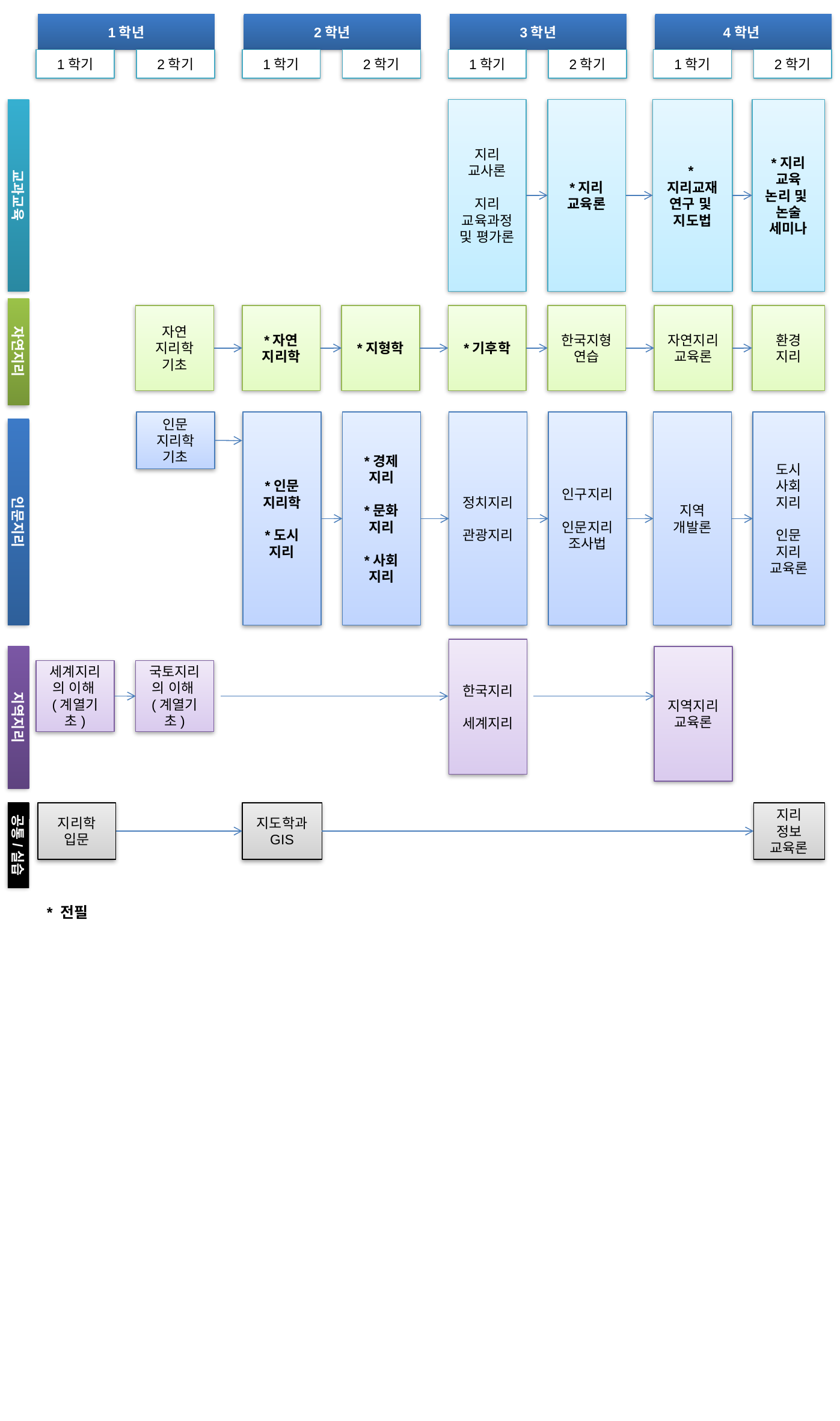

1학년
2학년
3학년
4학년
1학기
2학기
1학기
2학기
1학기
2학기
1학기
2학기
교과교육
지리
교사론

지리
교육과정 및 평가론
*지리
교육론
*지리교재연구 및  지도법
*지리
교육
논리 및
논술
세미나
자연지리
자연
지리학
기초
*자연
지리학
*지형학
*기후학
한국지형연습
자연지리교육론
환경
지리
인문
지리학
기초
*인문
지리학

*도시
지리
*경제
지리

*문화
지리

*사회
지리
정치지리

관광지리
인구지리

인문지리조사법
지역
개발론
도시
사회
지리

인문
지리
교육론
인문지리
한국지리

세계지리
지역지리
지역지리교육론
세계지리의 이해(계열기초)
국토지리의 이해(계열기초)
공통/실습
지리학
입문
지도학과 GIS
지리
정보
교육론
* 전필